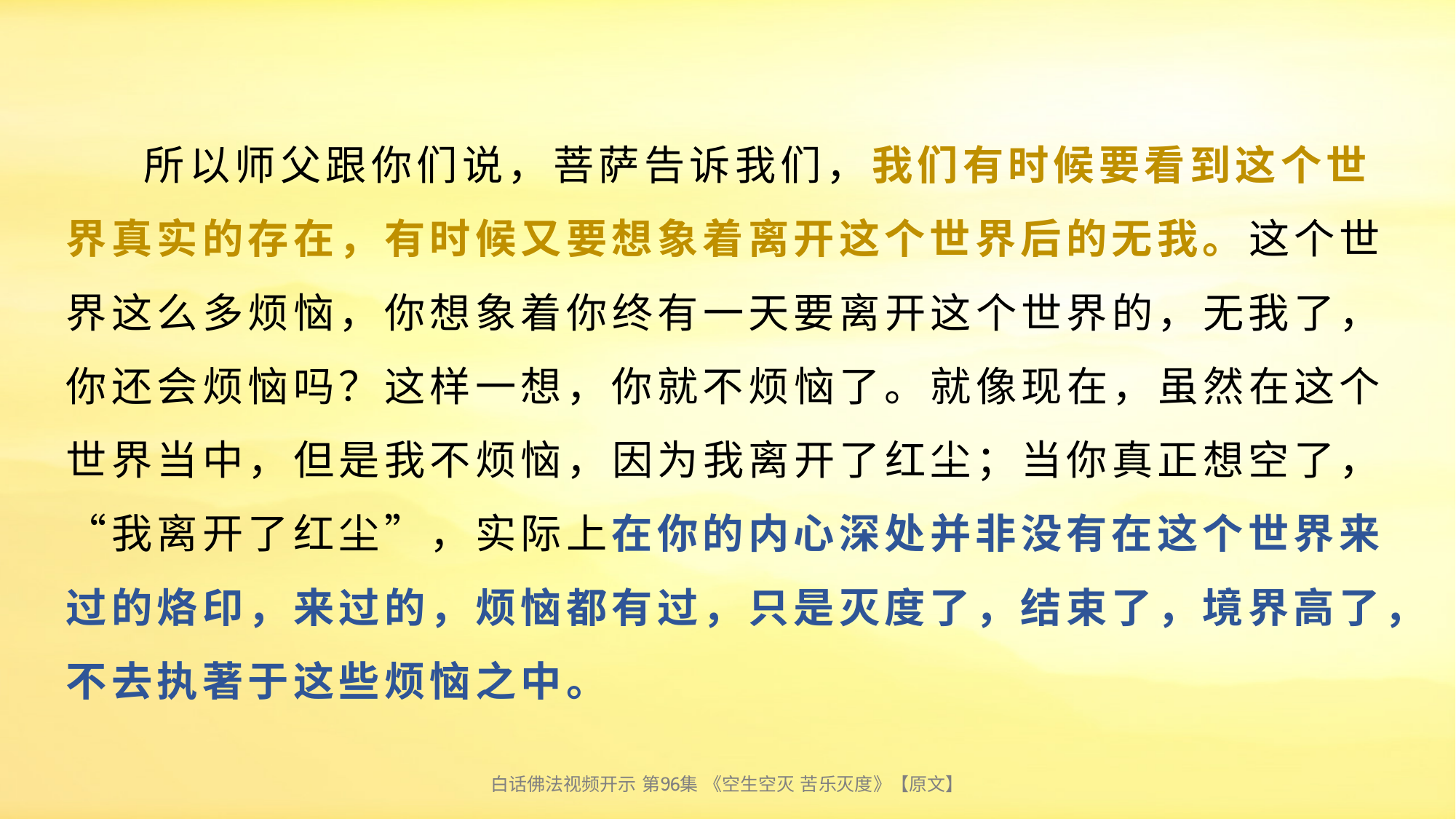

# 所以师父跟你们说，菩萨告诉我们，我们有时候要看到这个世界真实的存在，有时候又要想象着离开这个世界后的无我。这个世界这么多烦恼，你想象着你终有一天要离开这个世界的，无我了，你还会烦恼吗？这样一想，你就不烦恼了。就像现在，虽然在这个世界当中，但是我不烦恼，因为我离开了红尘；当你真正想空了，“我离开了红尘”，实际上在你的内心深处并非没有在这个世界来过的烙印，来过的，烦恼都有过，只是灭度了，结束了，境界高了，不去执著于这些烦恼之中。
白话佛法视频开示 第96集 《空生空灭 苦乐灭度》【原文】